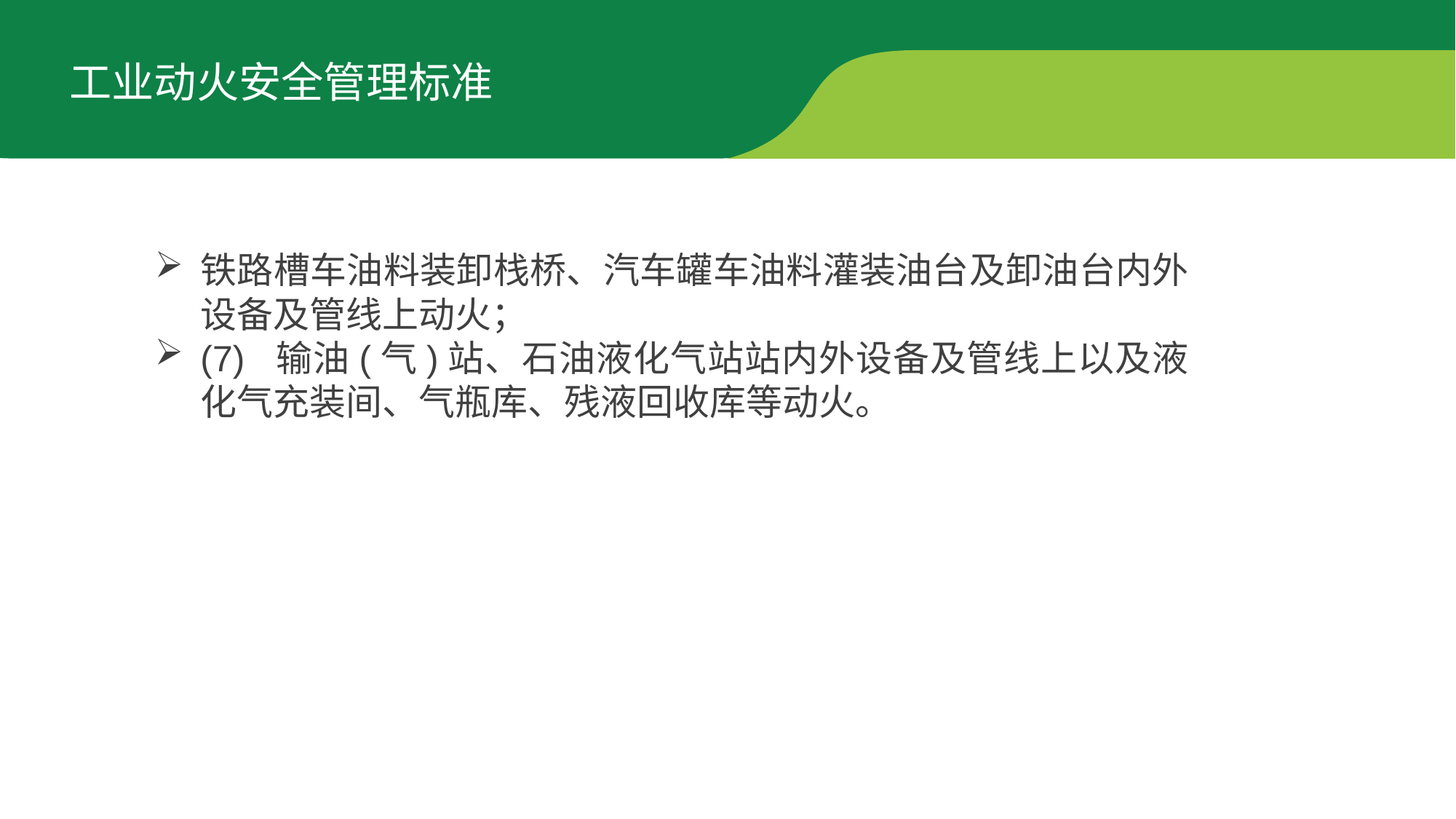

工业动火安全管理标准

铁路槽车油料装卸栈桥、汽车罐车油料灌装油台及卸油台内外设备及管线上动火；
(7)  输油(气)站、石油液化气站站内外设备及管线上以及液化气充装间、气瓶库、残液回收库等动火。